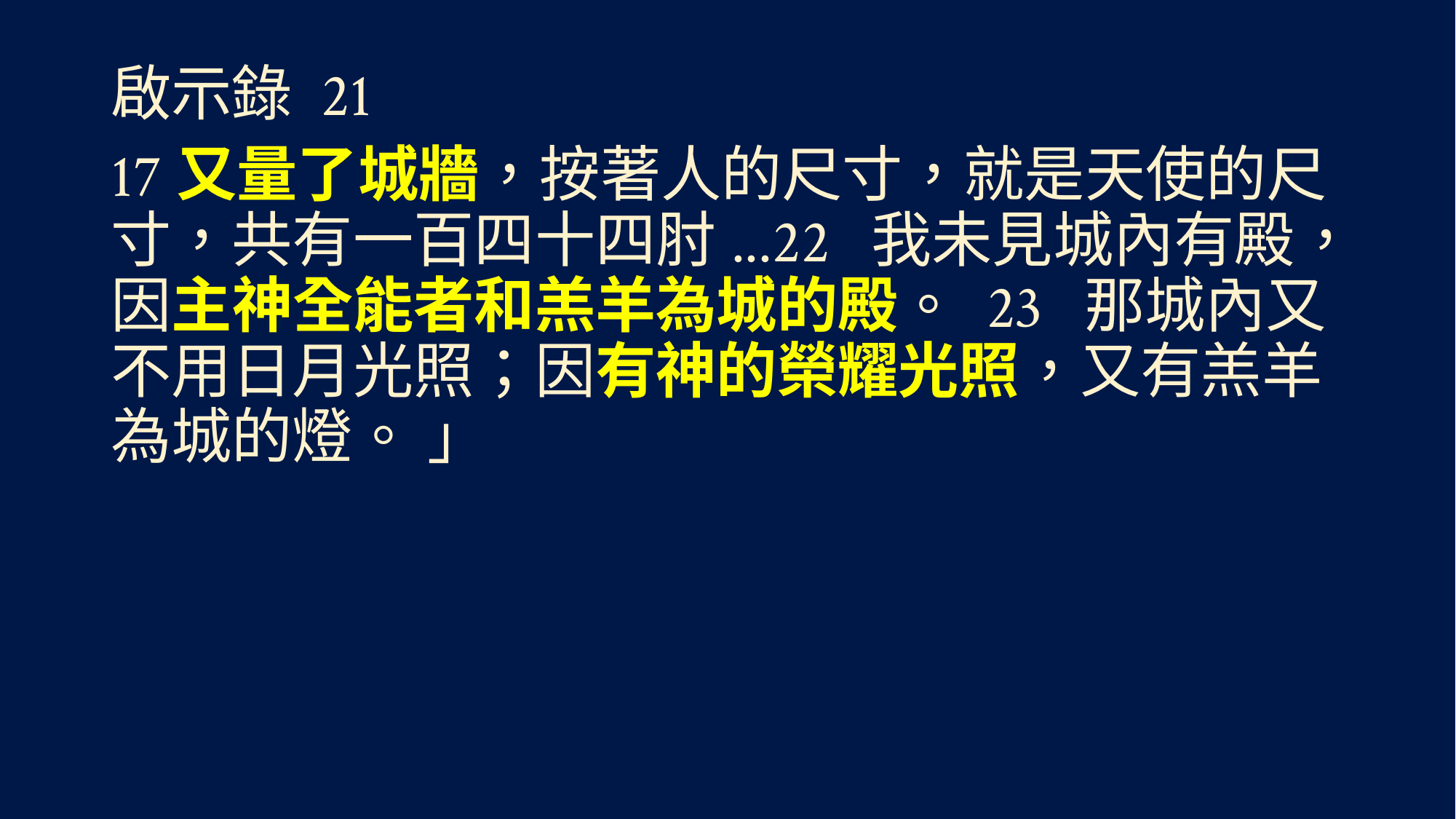

啟示錄 21
17又量了城牆，按著人的尺寸，就是天使的尺寸，共有一百四十四肘...22  我未見城內有殿，因主神全能者和羔羊為城的殿。 23  那城內又不用日月光照；因有神的榮耀光照，又有羔羊為城的燈。 」